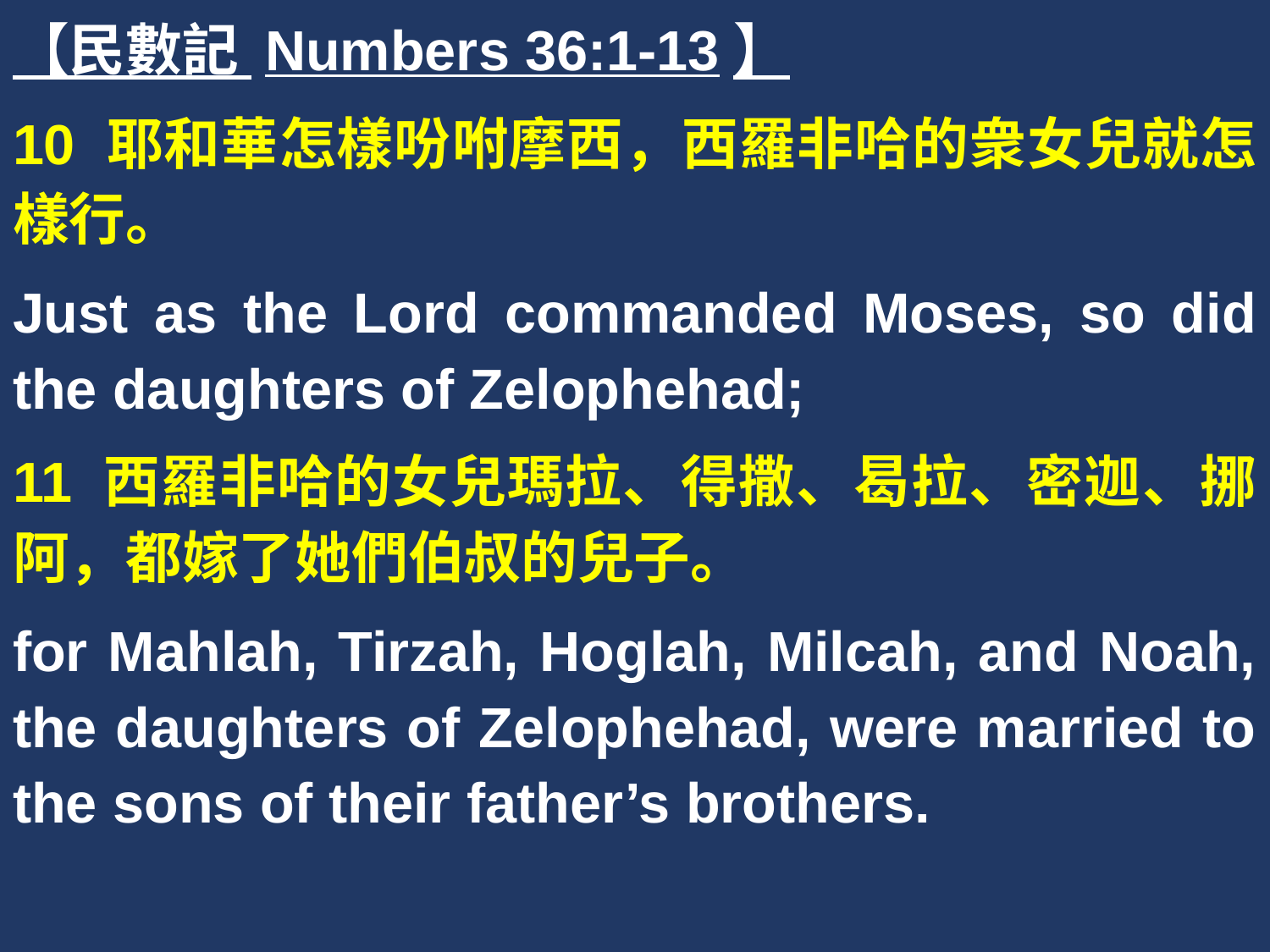

【民數記 Numbers 36:1-13】
10 耶和華怎樣吩咐摩西，西羅非哈的衆女兒就怎樣行。
Just as the Lord commanded Moses, so did the daughters of Zelophehad;
11 西羅非哈的女兒瑪拉、得撒、曷拉、密迦、挪阿，都嫁了她們伯叔的兒子。
for Mahlah, Tirzah, Hoglah, Milcah, and Noah, the daughters of Zelophehad, were married to the sons of their father’s brothers.